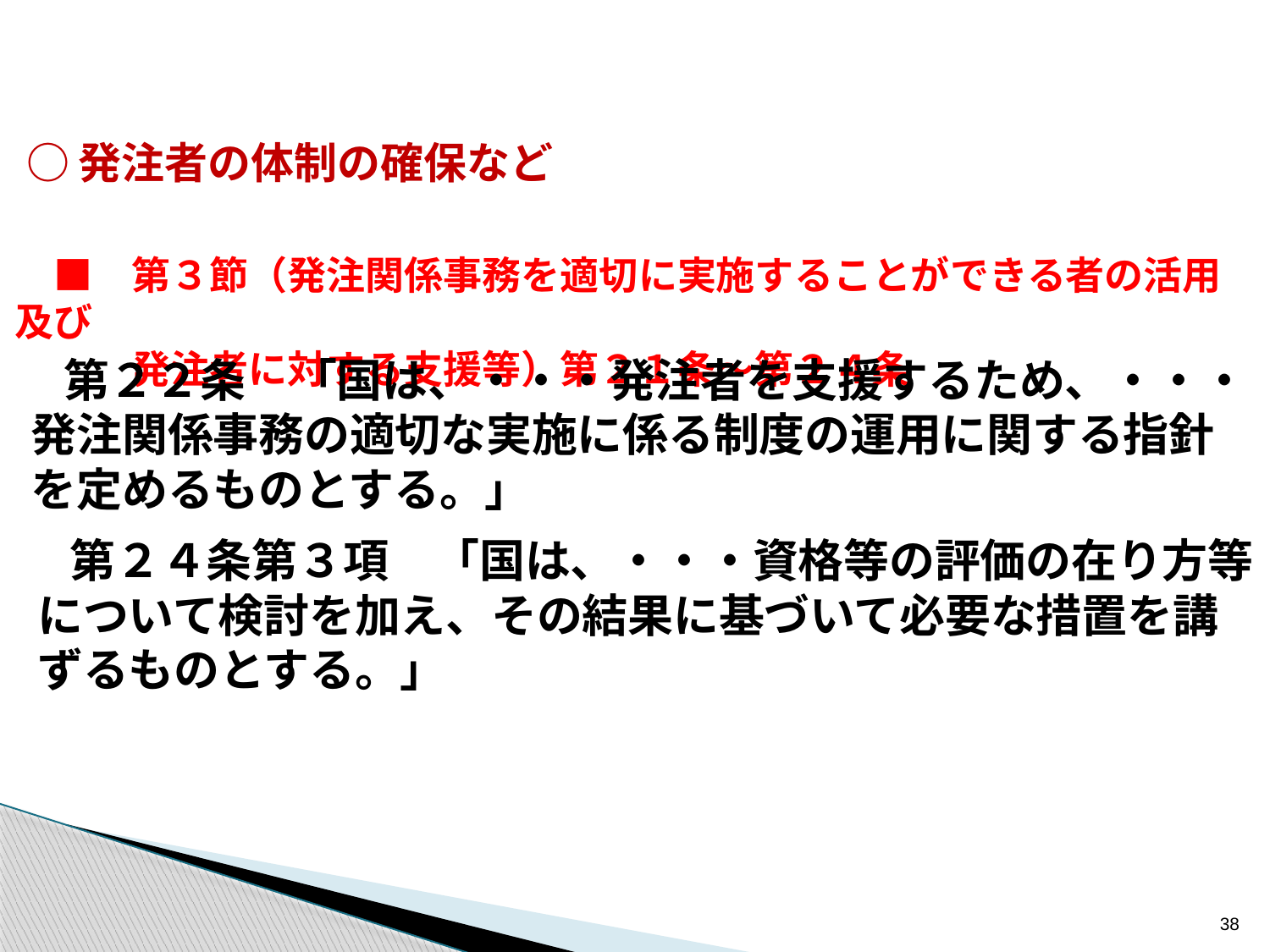

○発注者の体制の確保など
　■　第３節（発注関係事務を適切に実施することができる者の活用及び
　　　発注者に対する支援等）第２１条～第２４条
　第２２条　「国は、・・・発注者を支援するため、・・・発注関係事務の適切な実施に係る制度の運用に関する指針を定めるものとする。」
　第２４条第３項　「国は、・・・資格等の評価の在り方等について検討を加え、その結果に基づいて必要な措置を講ずるものとする。」
38